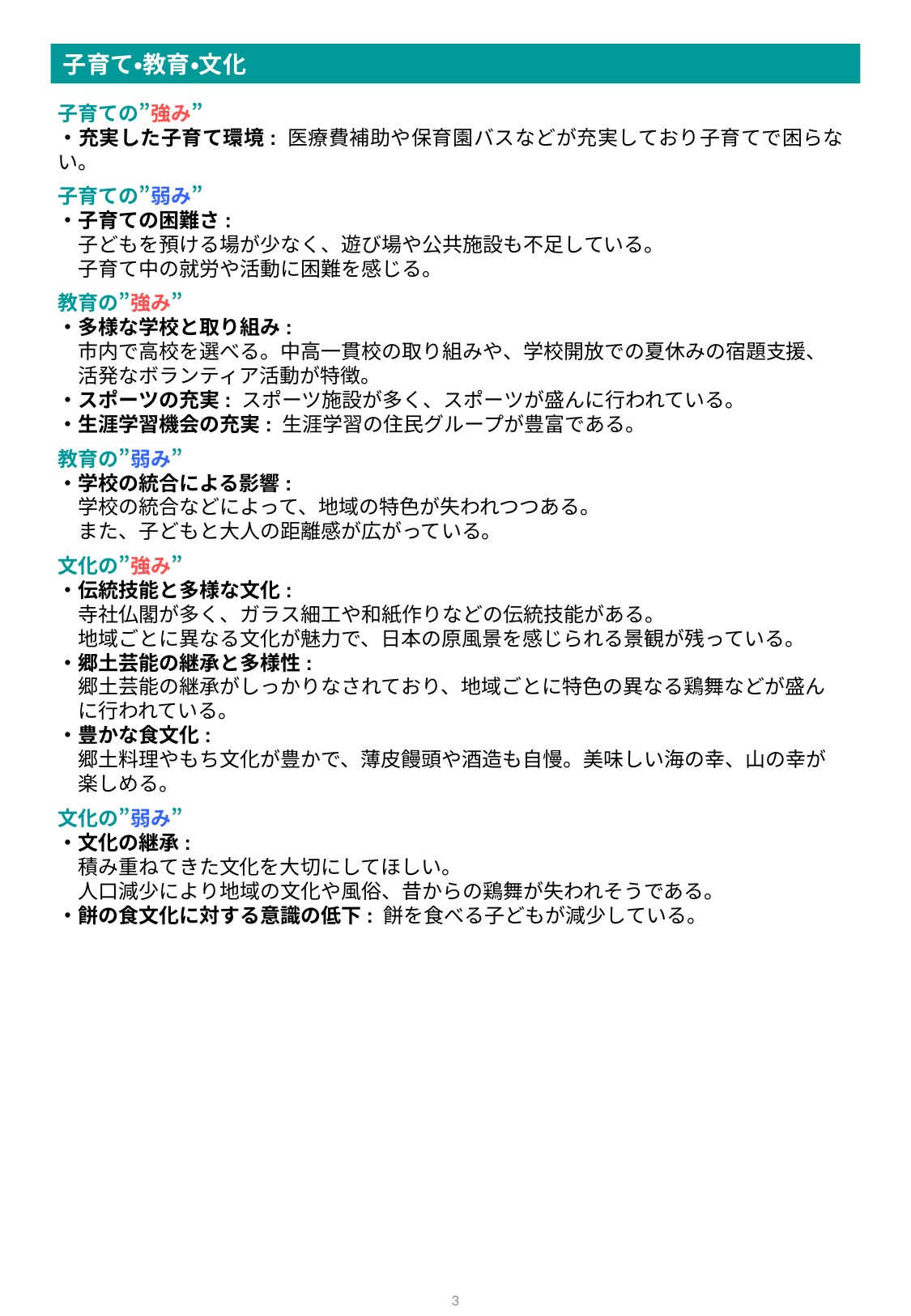

子育て・教育・文化
子育ての”強み”
・充実した子育て環境: 医療費補助や保育園バスなどが充実しており子育てで困らない。
子育ての”弱み”
・子育ての困難さ:
　子どもを預ける場が少なく、遊び場や公共施設も不足している。
　子育て中の就労や活動に困難を感じる。
教育の”強み”
・多様な学校と取り組み:
　市内で高校を選べる。中高一貫校の取り組みや、学校開放での夏休みの宿題支援、
　活発なボランティア活動が特徴。
・スポーツの充実: スポーツ施設が多く、スポーツが盛んに行われている。
・生涯学習機会の充実: 生涯学習の住民グループが豊富である。
教育の”弱み”
・学校の統合による影響:
　学校の統合などによって、地域の特色が失われつつある。
　また、子どもと大人の距離感が広がっている。
文化の”強み”
・伝統技能と多様な文化:
　寺社仏閣が多く、ガラス細工や和紙作りなどの伝統技能がある。
　地域ごとに異なる文化が魅力で、日本の原風景を感じられる景観が残っている。
・郷土芸能の継承と多様性:
　郷土芸能の継承がしっかりなされており、地域ごとに特色の異なる鶏舞などが盛ん
　に行われている。
・豊かな食文化:
　郷土料理やもち文化が豊かで、薄皮饅頭や酒造も自慢。美味しい海の幸、山の幸が
　楽しめる。
文化の”弱み”
・文化の継承:
　積み重ねてきた文化を大切にしてほしい。
　人口減少により地域の文化や風俗、昔からの鶏舞が失われそうである。
・餅の食文化に対する意識の低下: 餅を食べる子どもが減少している。
3